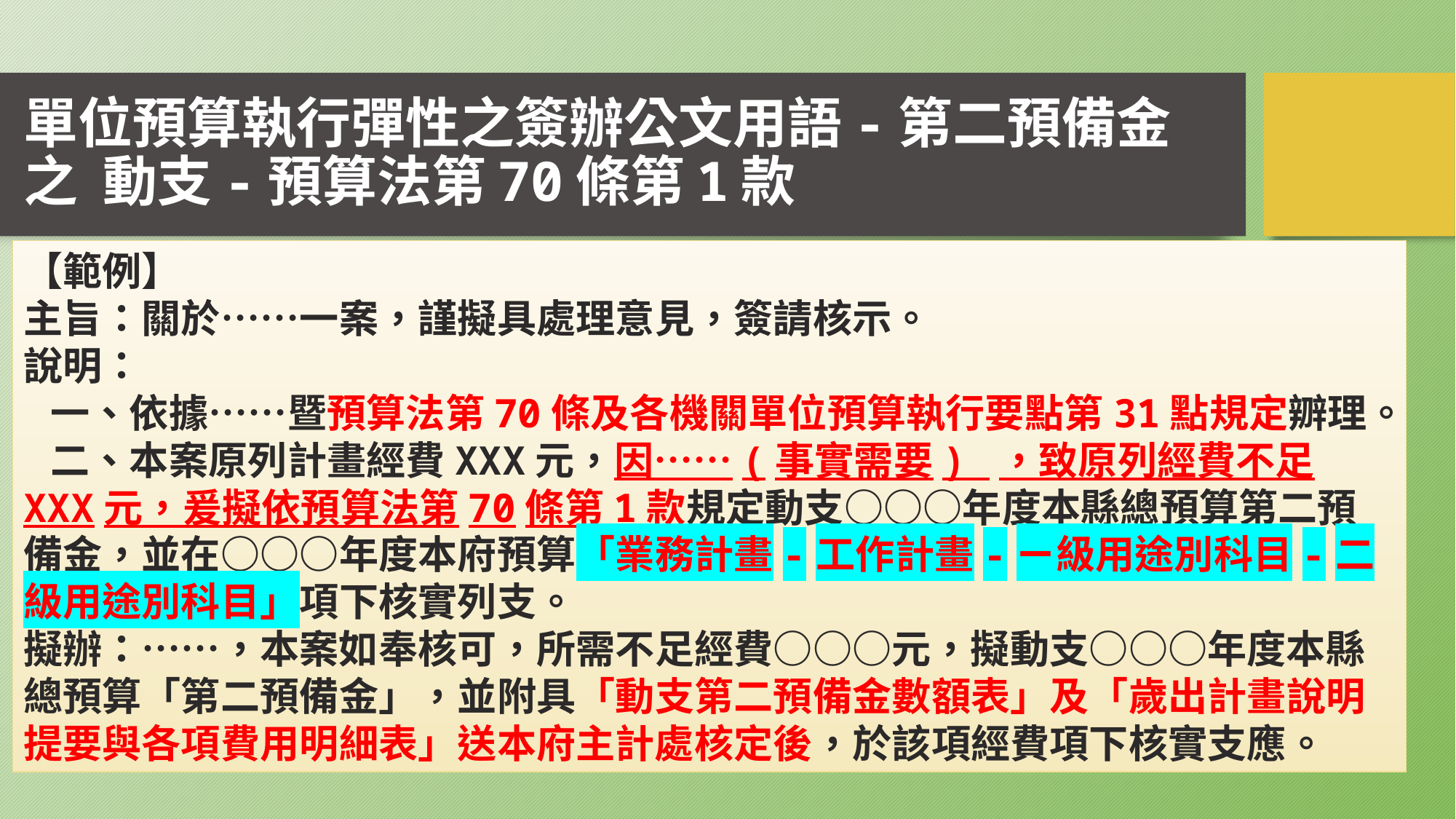

# 單位預算執行彈性之簽辦公文用語-第二預備金之  動支-預算法第70條第1款
【範例】
主旨：關於……一案，謹擬具處理意見，簽請核示。
說明：
  一、依據……暨預算法第70條及各機關單位預算執行要點第31點規定辧理。
  二、本案原列計畫經費XXX元，因……(事實需要) ，致原列經費不足XXX元，爰擬依預算法第70條第1款規定動支○○○年度本縣總預算第二預備金，並在○○○年度本府預算「業務計畫-工作計畫-ㄧ級用途別科目-二級用途別科目」項下核實列支。
擬辦：……，本案如奉核可，所需不足經費○○○元，擬動支○○○年度本縣總預算「第二預備金」，並附具「動支第二預備金數額表」及「歲出計畫說明提要與各項費用明細表」送本府主計處核定後，於該項經費項下核實支應。